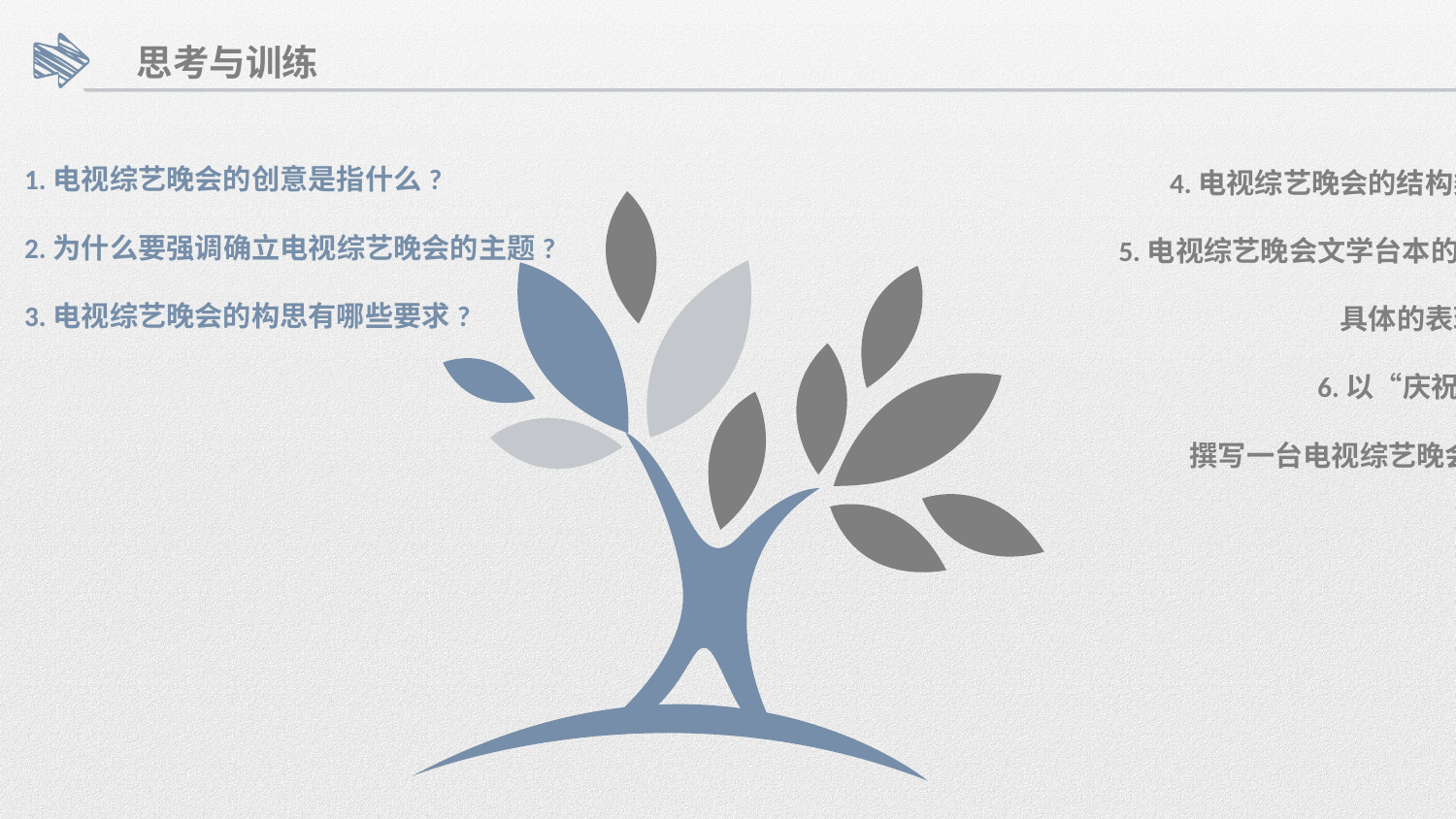

1.电视综艺晚会的创意是指什么?
2.为什么要强调确立电视综艺晚会的主题?
3.电视综艺晚会的构思有哪些要求?
思考与训练
4.电视综艺晚会的结构类型有哪几种?
5.电视综艺晚会文学台本的语言有哪几种,
具体的表现形式是什么?
6.以“庆祝元旦”为主题,
撰写一台电视综艺晚会的文学台本。